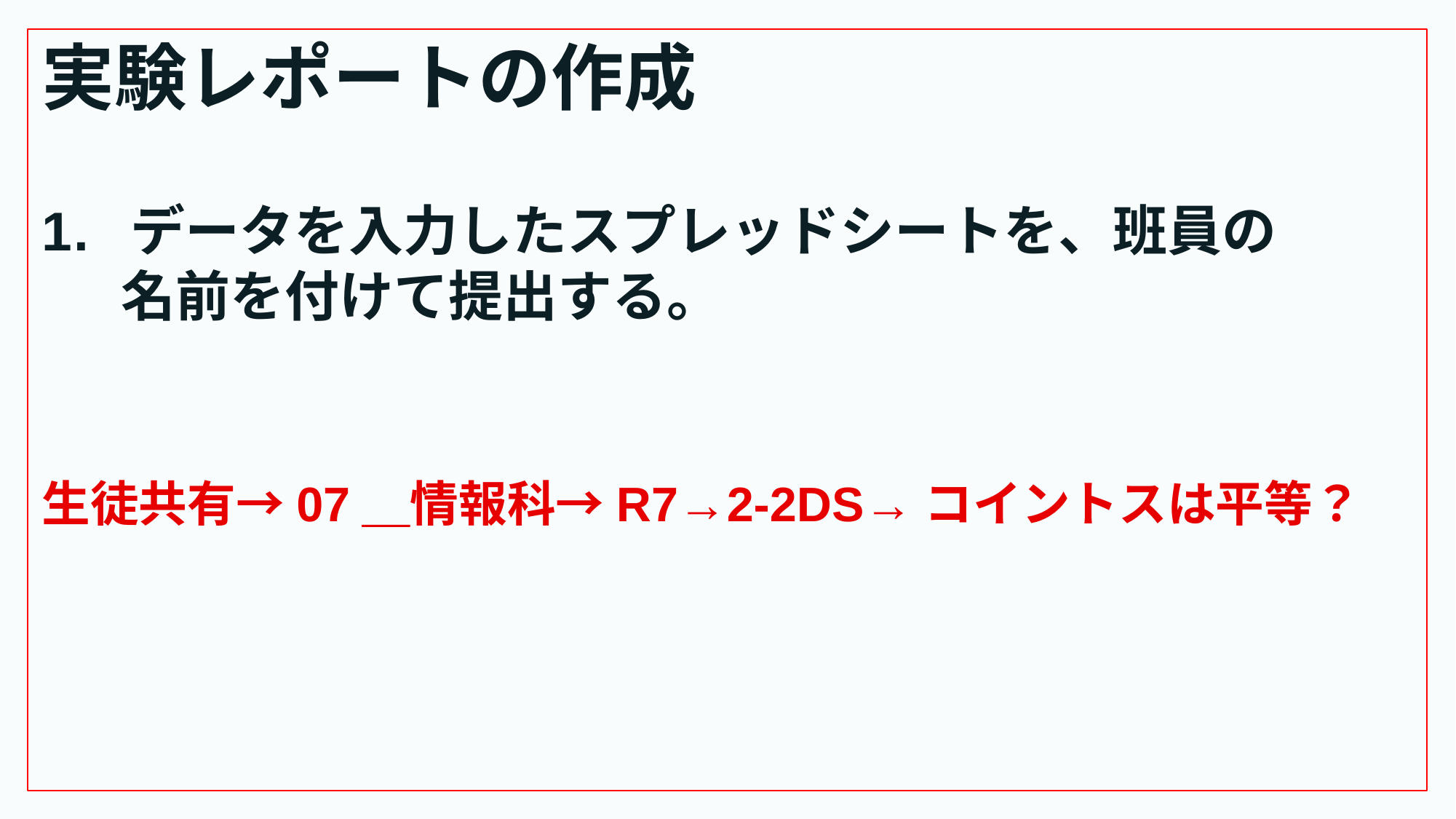

# 実験レポートの作成
データを入力したスプレッドシートを、班員の
　  名前を付けて提出する。

生徒共有→07＿情報科→R7→2-2DS→コイントスは平等？